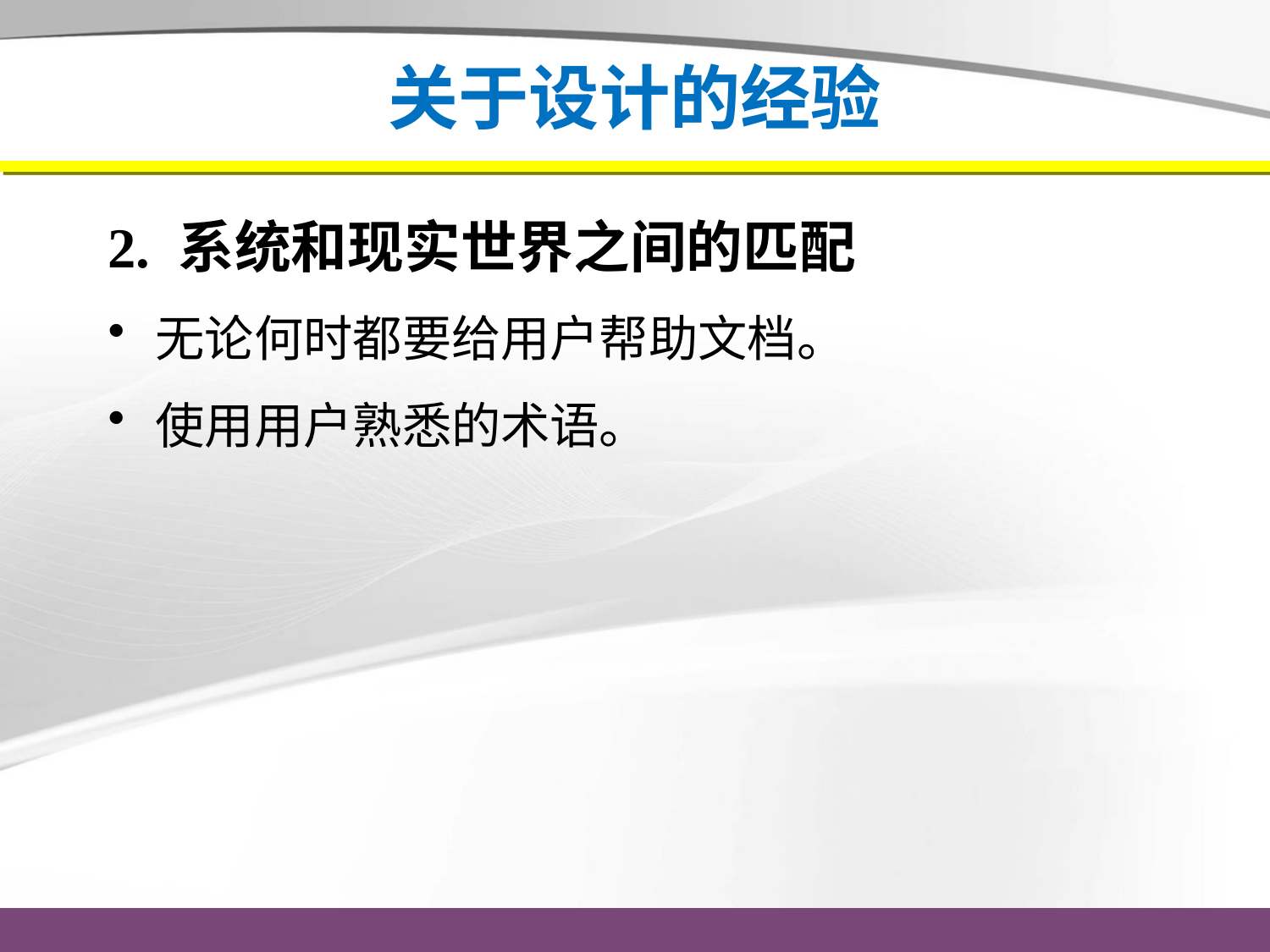

# 关于设计的经验
2. 系统和现实世界之间的匹配
无论何时都要给用户帮助文档。
使用用户熟悉的术语。